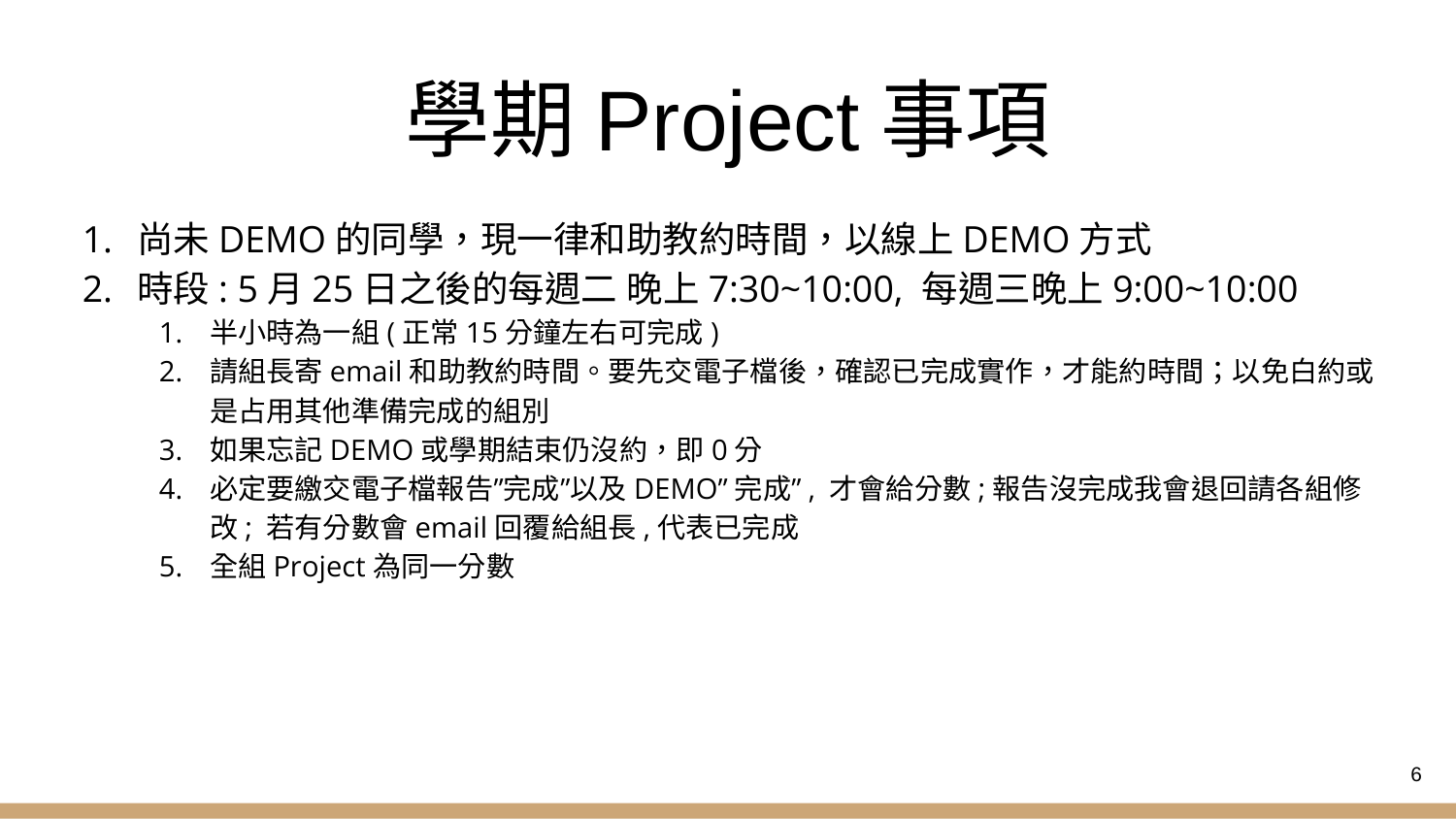

# 學期Project事項
尚未DEMO的同學，現一律和助教約時間，以線上DEMO方式
時段: 5月25日之後的每週二 晚上7:30~10:00, 每週三晚上9:00~10:00
半小時為一組(正常15分鐘左右可完成)
請組長寄email和助教約時間。要先交電子檔後，確認已完成實作，才能約時間；以免白約或是占用其他準備完成的組別
如果忘記DEMO或學期結束仍沒約，即0分
必定要繳交電子檔報告”完成”以及DEMO”完成”, 才會給分數;報告沒完成我會退回請各組修改; 若有分數會email回覆給組長,代表已完成
全組Project為同一分數

6